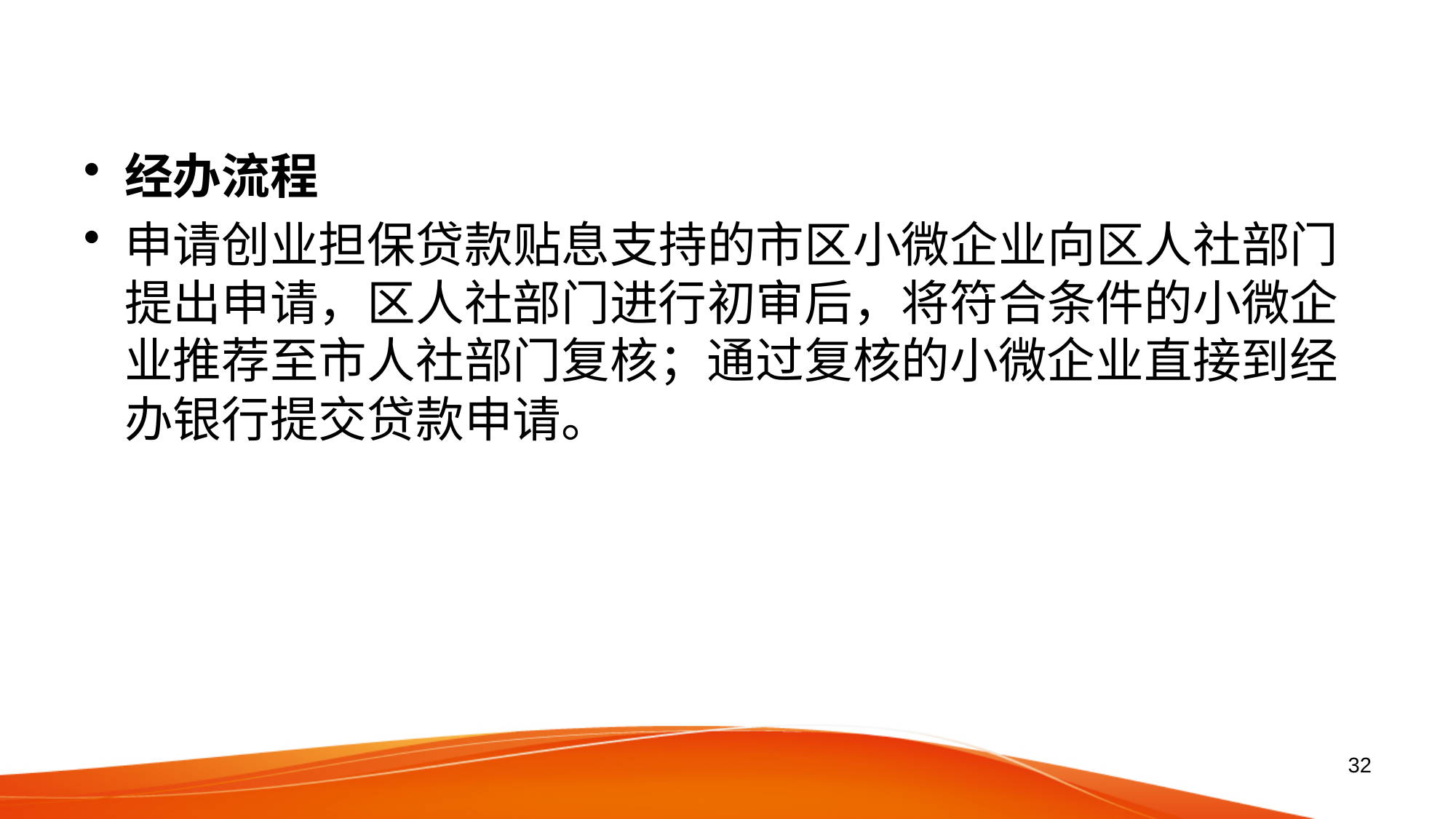

#
经办流程
申请创业担保贷款贴息支持的市区小微企业向区人社部门提出申请，区人社部门进行初审后，将符合条件的小微企业推荐至市人社部门复核；通过复核的小微企业直接到经办银行提交贷款申请。

32